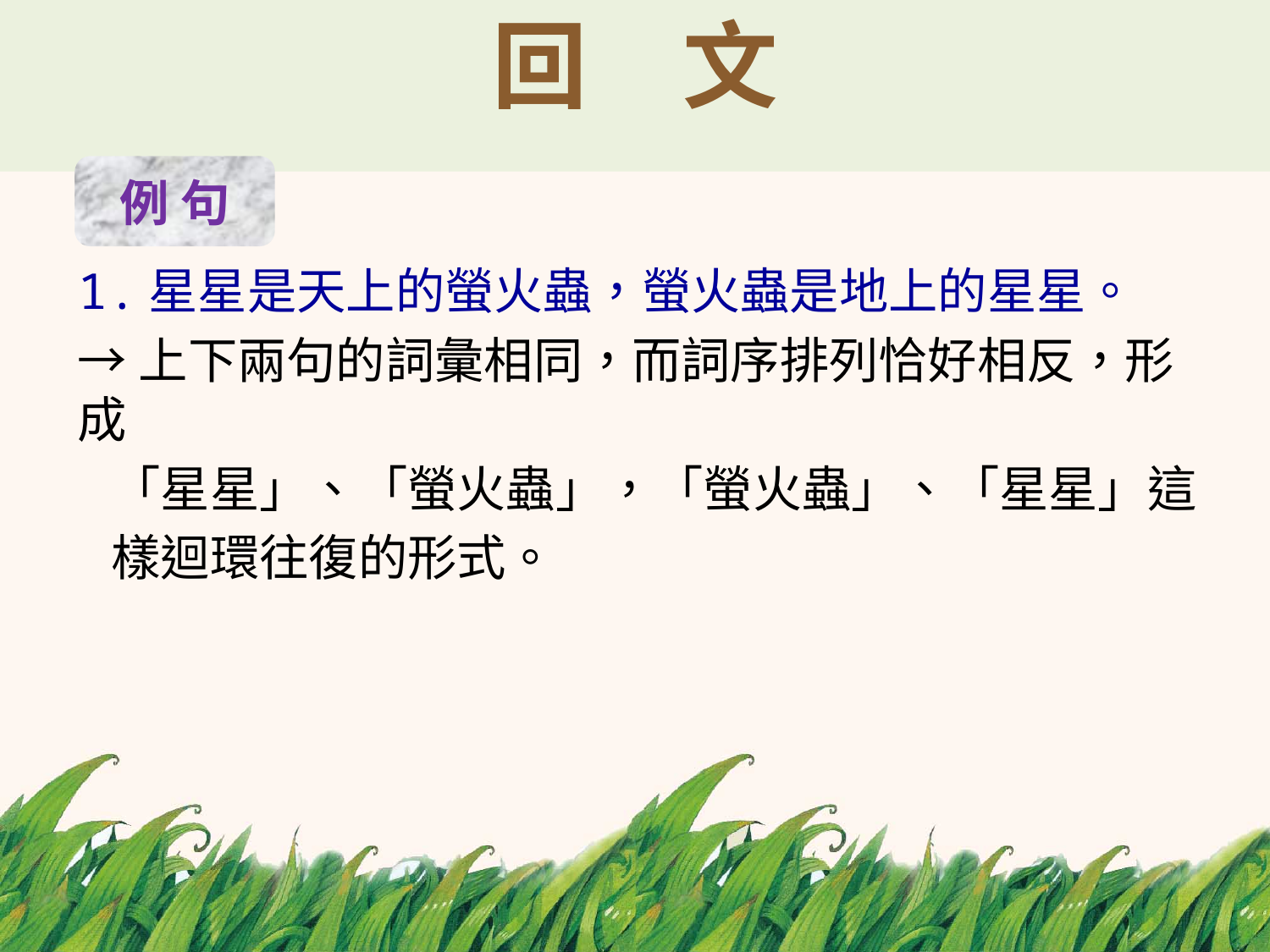

# 回　文
例 句
1.星星是天上的螢火蟲，螢火蟲是地上的星星。
→上下兩句的詞彙相同，而詞序排列恰好相反，形成
  「星星」、「螢火蟲」，「螢火蟲」、「星星」這
  樣迴環往復的形式。